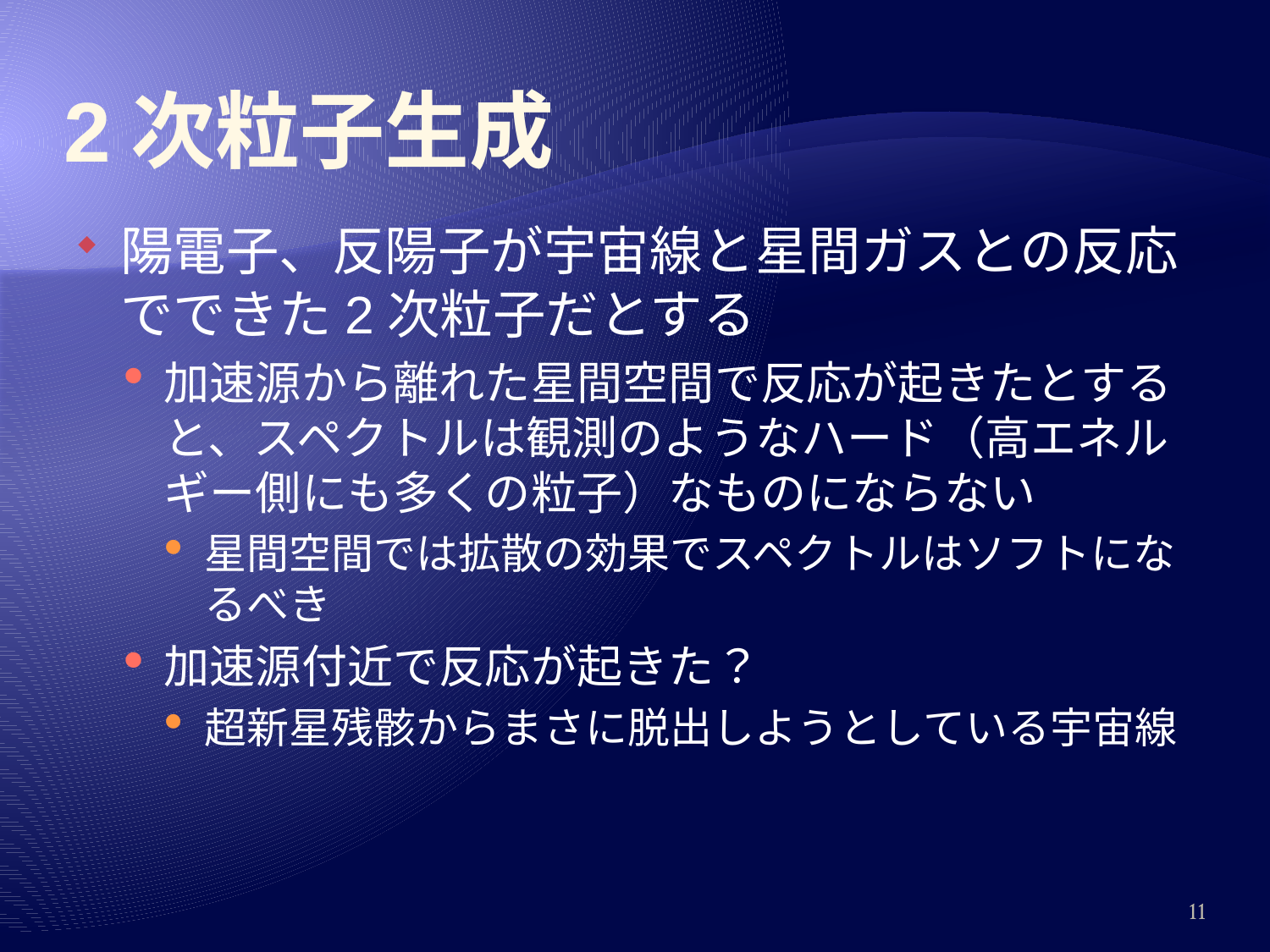

# 2次粒子生成
陽電子、反陽子が宇宙線と星間ガスとの反応でできた2次粒子だとする
加速源から離れた星間空間で反応が起きたとすると、スペクトルは観測のようなハード（高エネルギー側にも多くの粒子）なものにならない
星間空間では拡散の効果でスペクトルはソフトになるべき
加速源付近で反応が起きた？
超新星残骸からまさに脱出しようとしている宇宙線
11